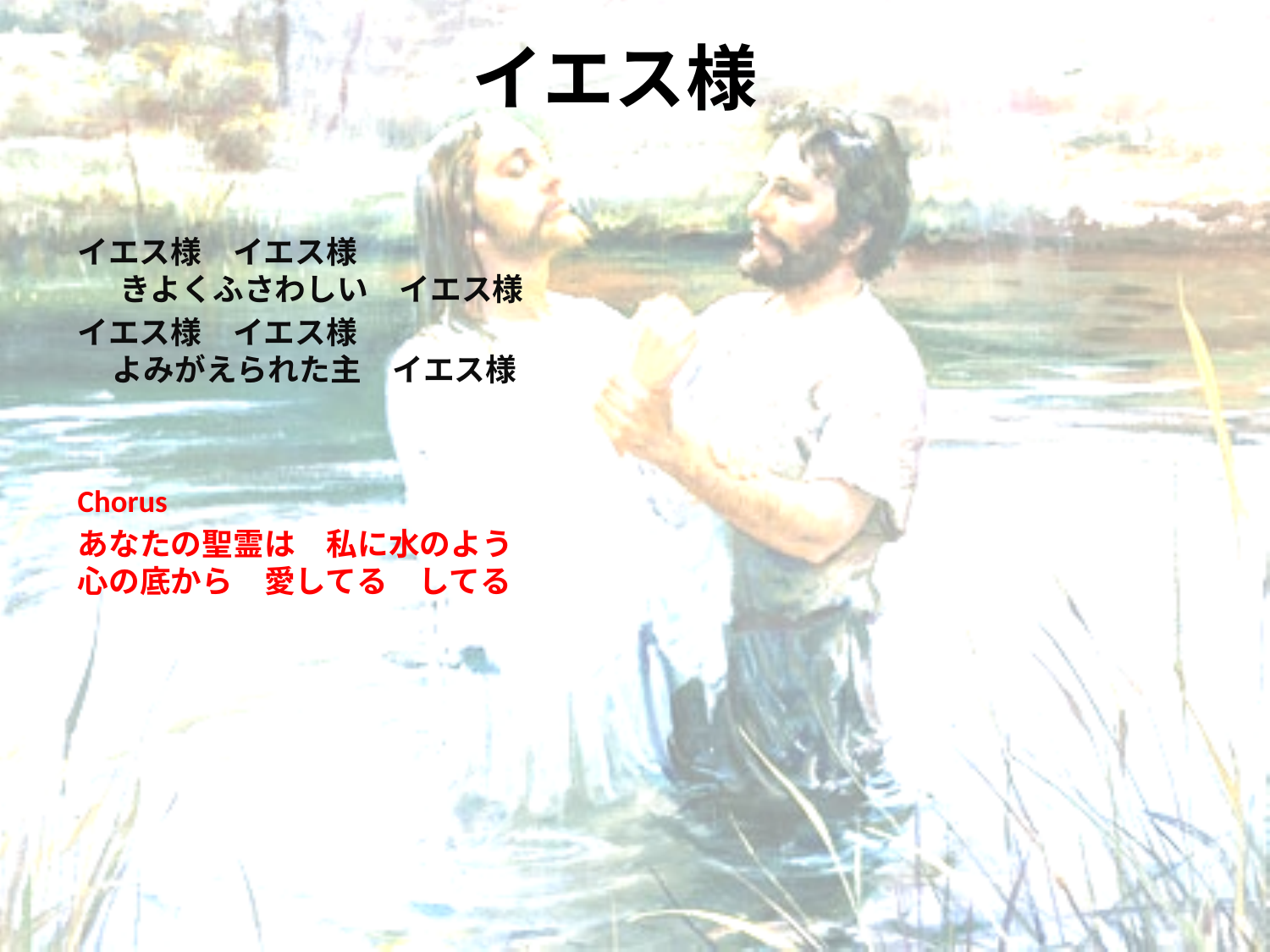

# イエス様
イエス様　イエス様　                              きよくふさわしい　イエス様
イエス様　イエス様　                             よみがえられた主　イエス様

Chorus
あなたの聖霊は　私に水のよう　 心の底から　愛してる　してる